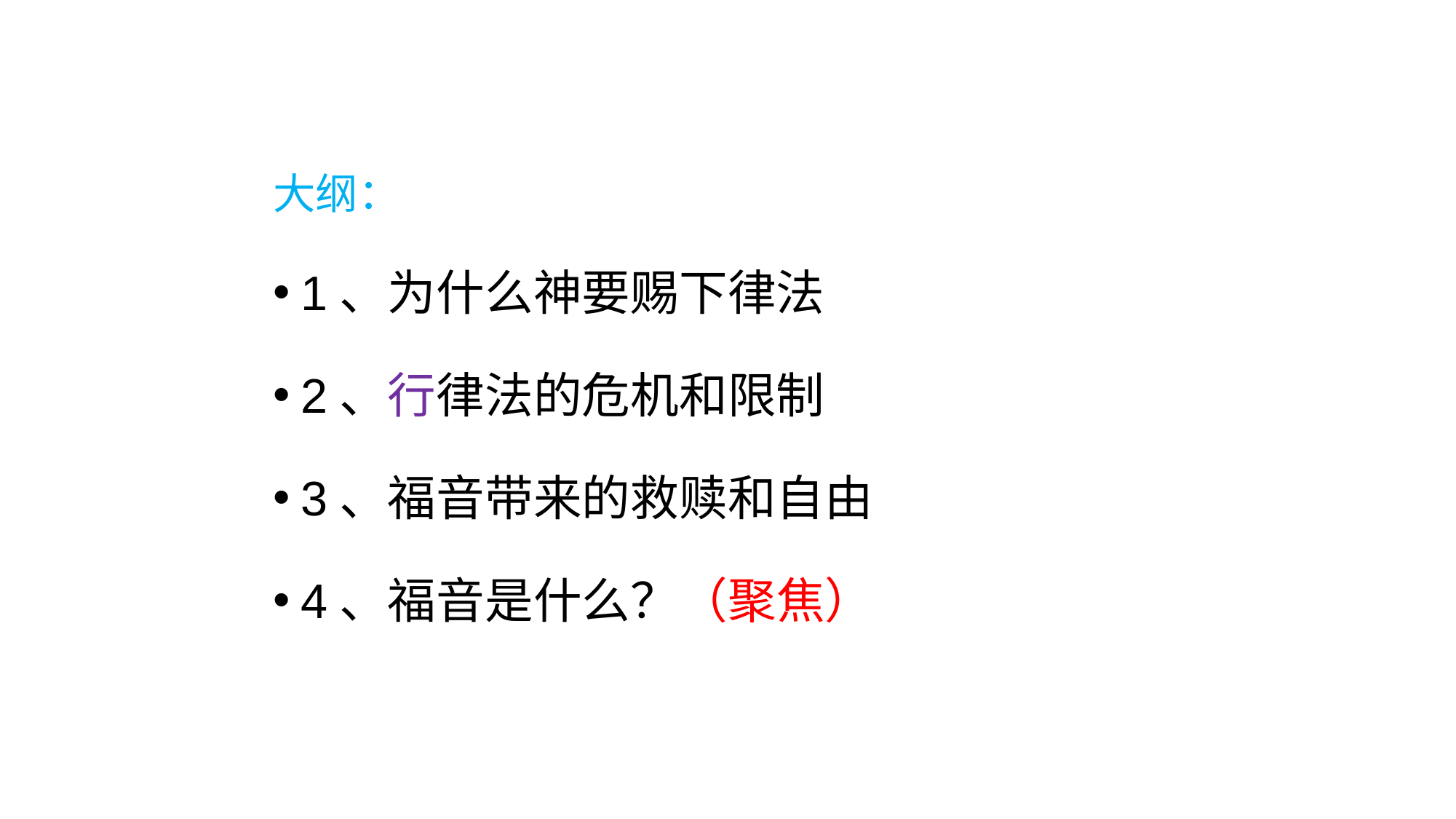

大纲：
1、为什么神要赐下律法
2、行律法的危机和限制
3、福音带来的救赎和自由
4、福音是什么？（聚焦）